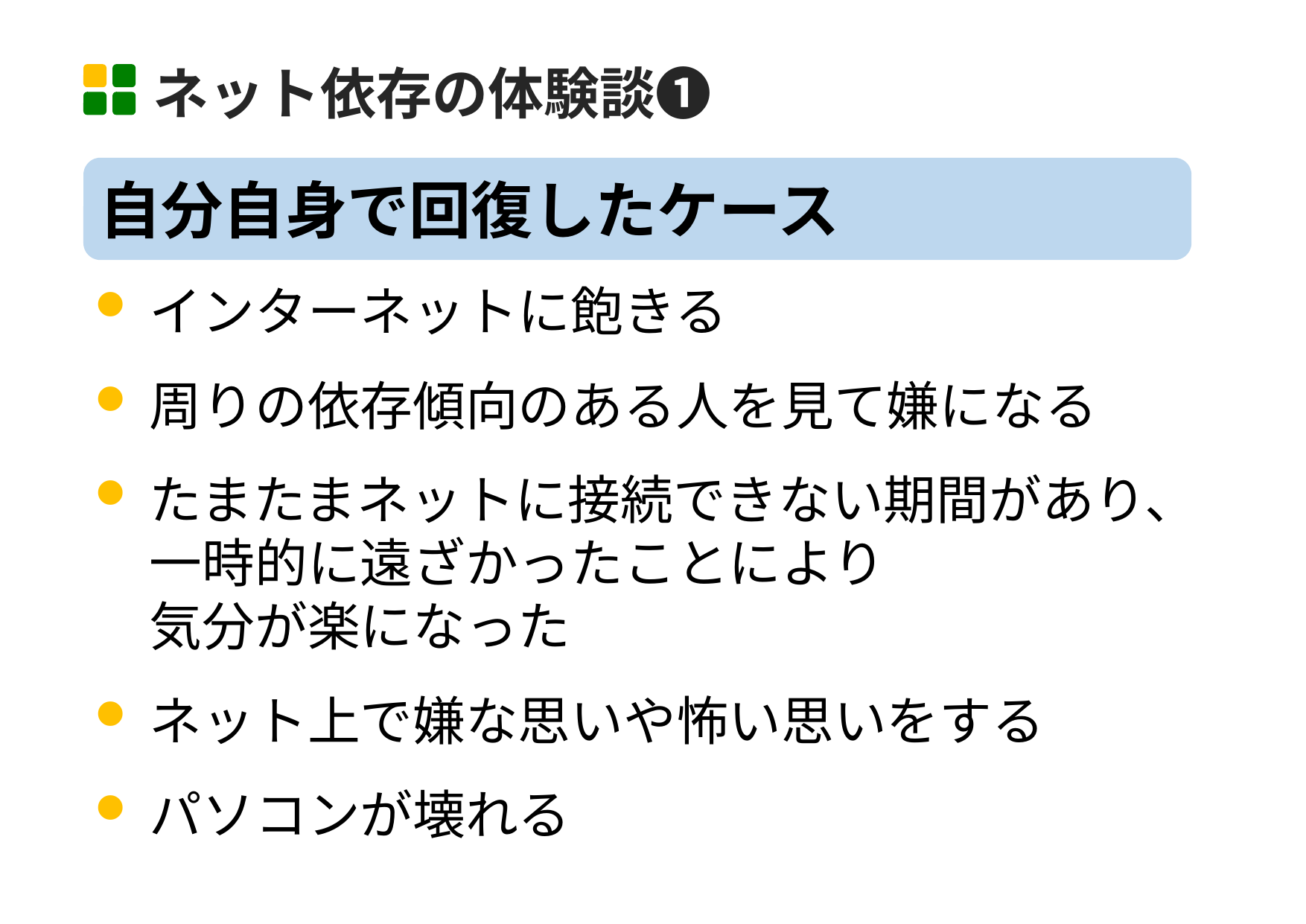

ネット依存の体験談➊

自分自身で回復したケース
インターネットに飽きる
周りの依存傾向のある人を見て嫌になる
たまたまネットに接続できない期間があり、 一時的に遠ざかったことにより
気分が楽になった
ネット上で嫌な思いや怖い思いをする
パソコンが壊れる